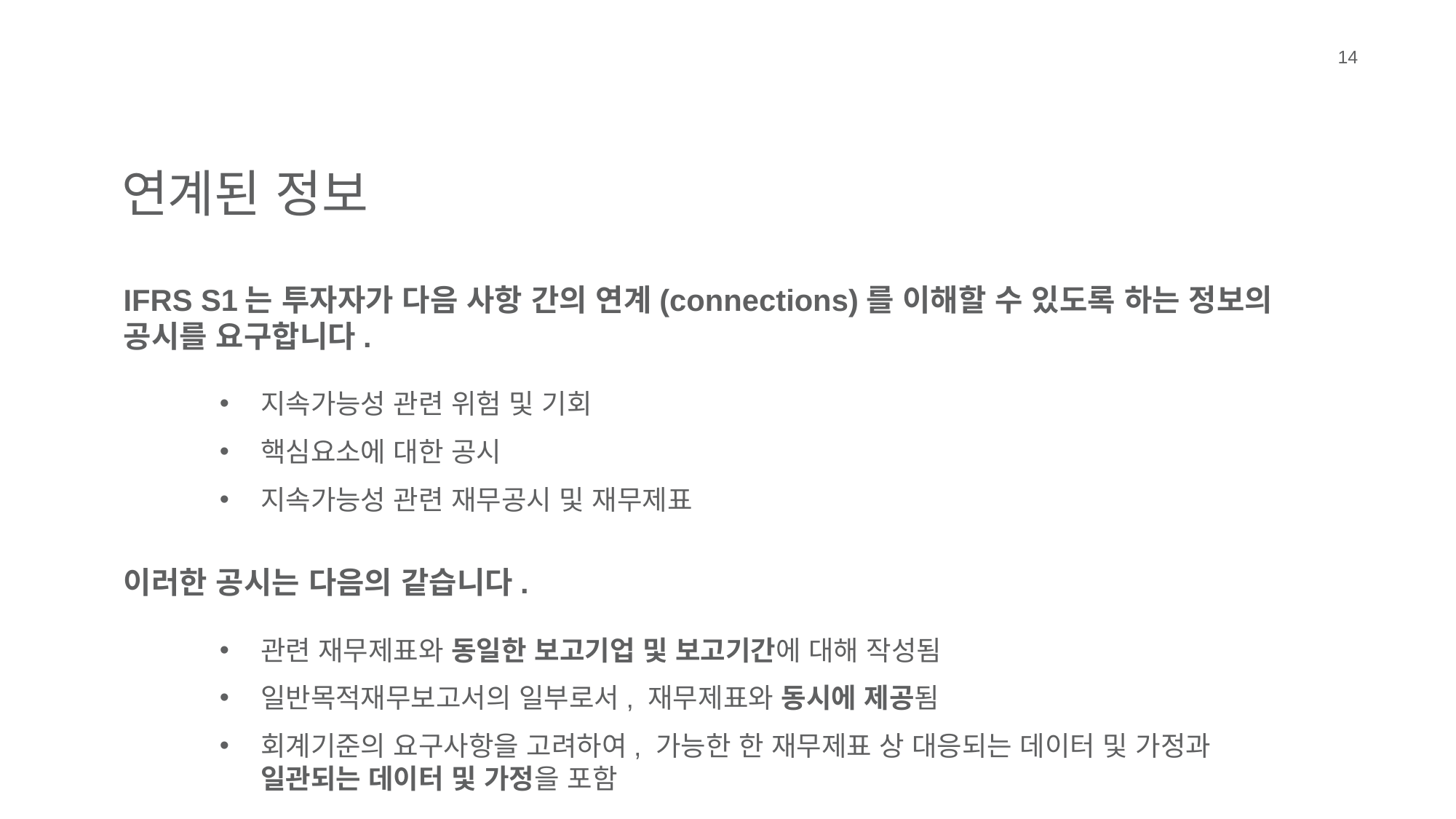

14
연계된 정보
IFRS S1는 투자자가 다음 사항 간의 연계(connections)를 이해할 수 있도록 하는 정보의 공시를 요구합니다.
지속가능성 관련 위험 및 기회
핵심요소에 대한 공시
지속가능성 관련 재무공시 및 재무제표

이러한 공시는 다음의 같습니다.
관련 재무제표와 동일한 보고기업 및 보고기간에 대해 작성됨
일반목적재무보고서의 일부로서, 재무제표와 동시에 제공됨
회계기준의 요구사항을 고려하여, 가능한 한 재무제표 상 대응되는 데이터 및 가정과 일관되는 데이터 및 가정을 포함